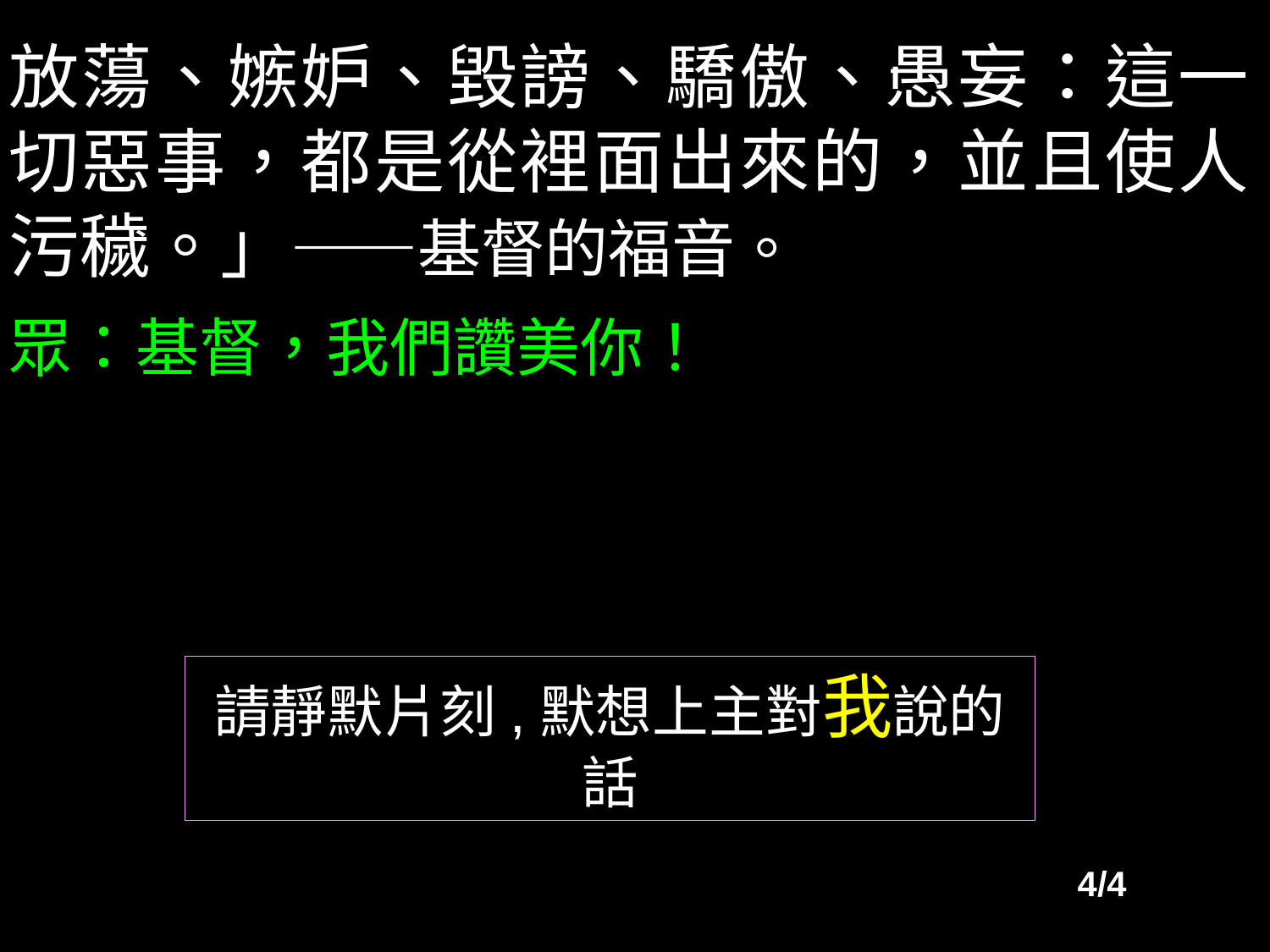

放蕩、嫉妒、毀謗、驕傲、愚妄：這一切惡事，都是從裡面出來的，並且使人污穢。」——基督的福音。
眾：基督，我們讚美你！

請靜默片刻,默想上主對我說的話
4/4